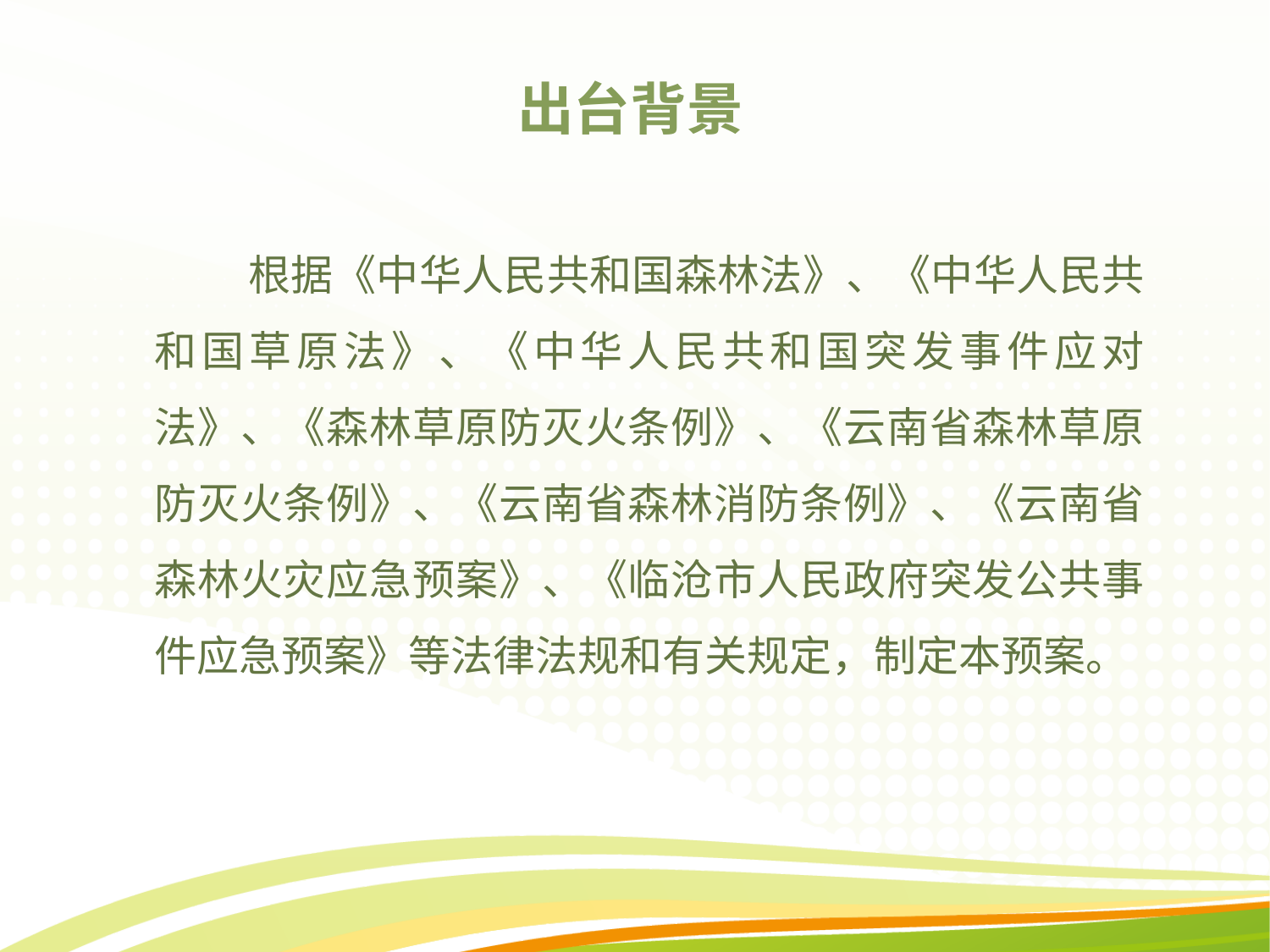

# 出台背景
          根据《中华人民共和国森林法》、《中华人民共和国草原法》、《中华人民共和国突发事件应对法》、《森林草原防灭火条例》、《云南省森林草原防灭火条例》、《云南省森林消防条例》、《云南省森林火灾应急预案》、《临沧市人民政府突发公共事件应急预案》等法律法规和有关规定，制定本预案。